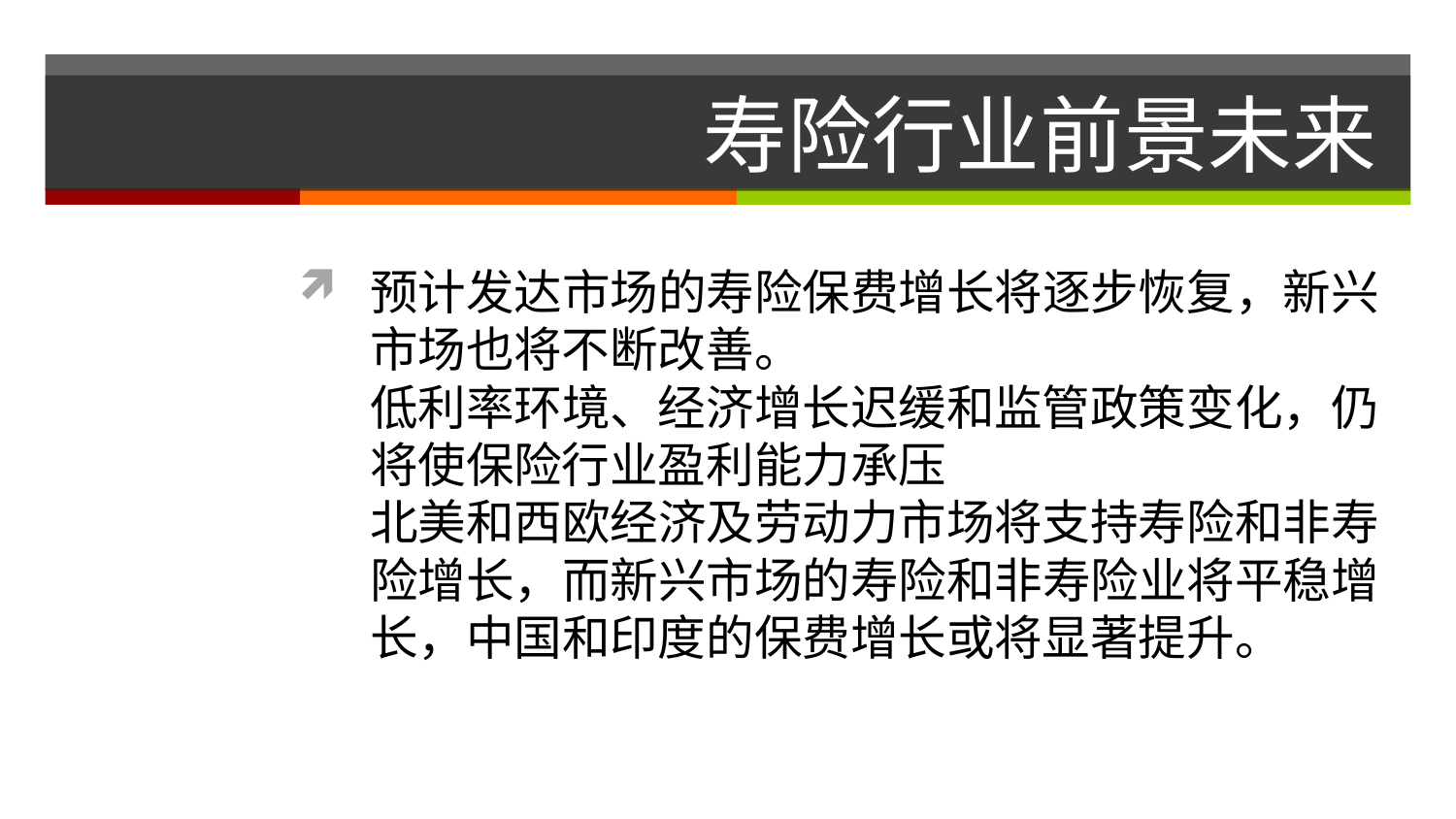

# 寿险行业前景未来
预计发达市场的寿险保费增长将逐步恢复，新兴市场也将不断改善。
低利率环境、经济增长迟缓和监管政策变化，仍将使保险行业盈利能力承压
北美和西欧经济及劳动力市场将支持寿险和非寿险增长，而新兴市场的寿险和非寿险业将平稳增长，中国和印度的保费增长或将显著提升。